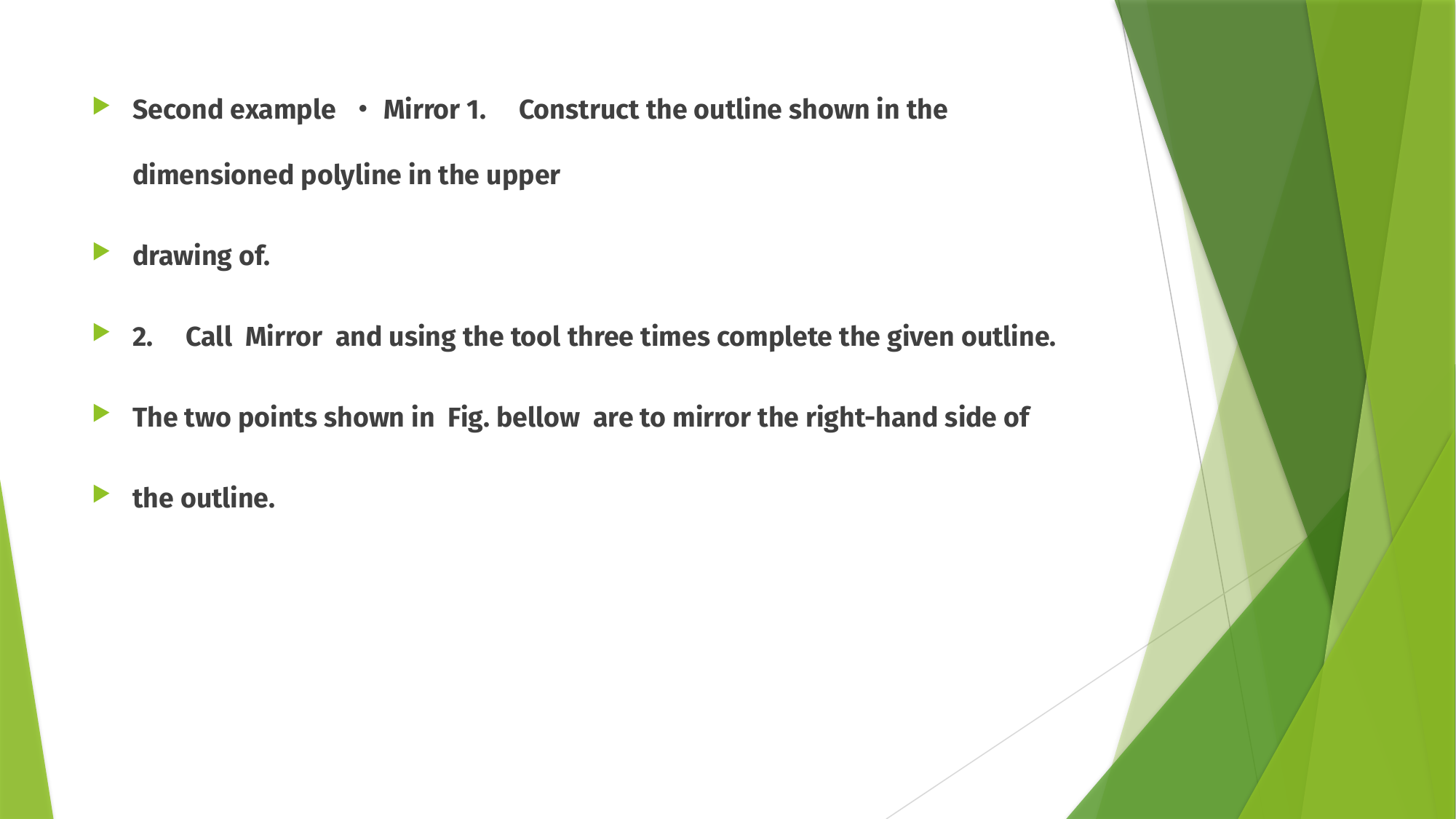

Second example ・Mirror 1.     Construct the outline shown in the dimensioned polyline in the upper
drawing of.
2.     Call  Mirror  and using the tool three times complete the given outline.
The two points shown in  Fig. bellow  are to mirror the right-hand side of
the outline.